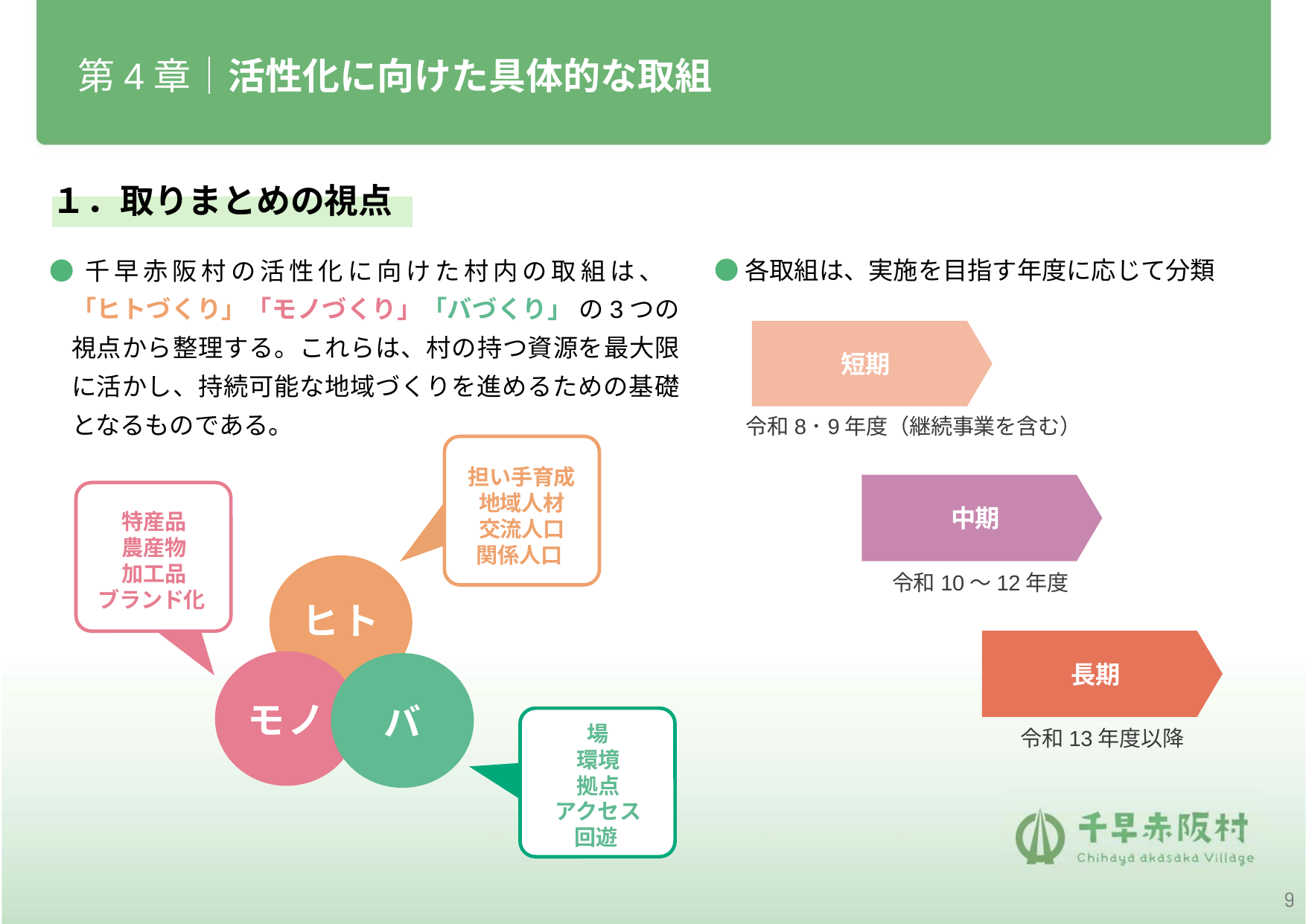

# 第4章｜活性化に向けた具体的な取組
１．取りまとめの視点
●各取組は、実施を目指す年度に応じて分類
●千早赤阪村の活性化に向けた村内の取組は、
「ヒトづくり」「モノづくり」「バづくり」 の3つの視点から整理する。これらは、村の持つ資源を最大限に活かし、持続可能な地域づくりを進めるための基礎となるものである。
短期
令和8･9年度（継続事業を含む）

担い手育成
地域人材
交流人口
関係人口
中期
令和10～12年度

特産品
農産物
加工品
ブランド化

ヒト

モノ

バ

長期
令和13年度以降

場
環境
拠点
アクセス
回遊

9